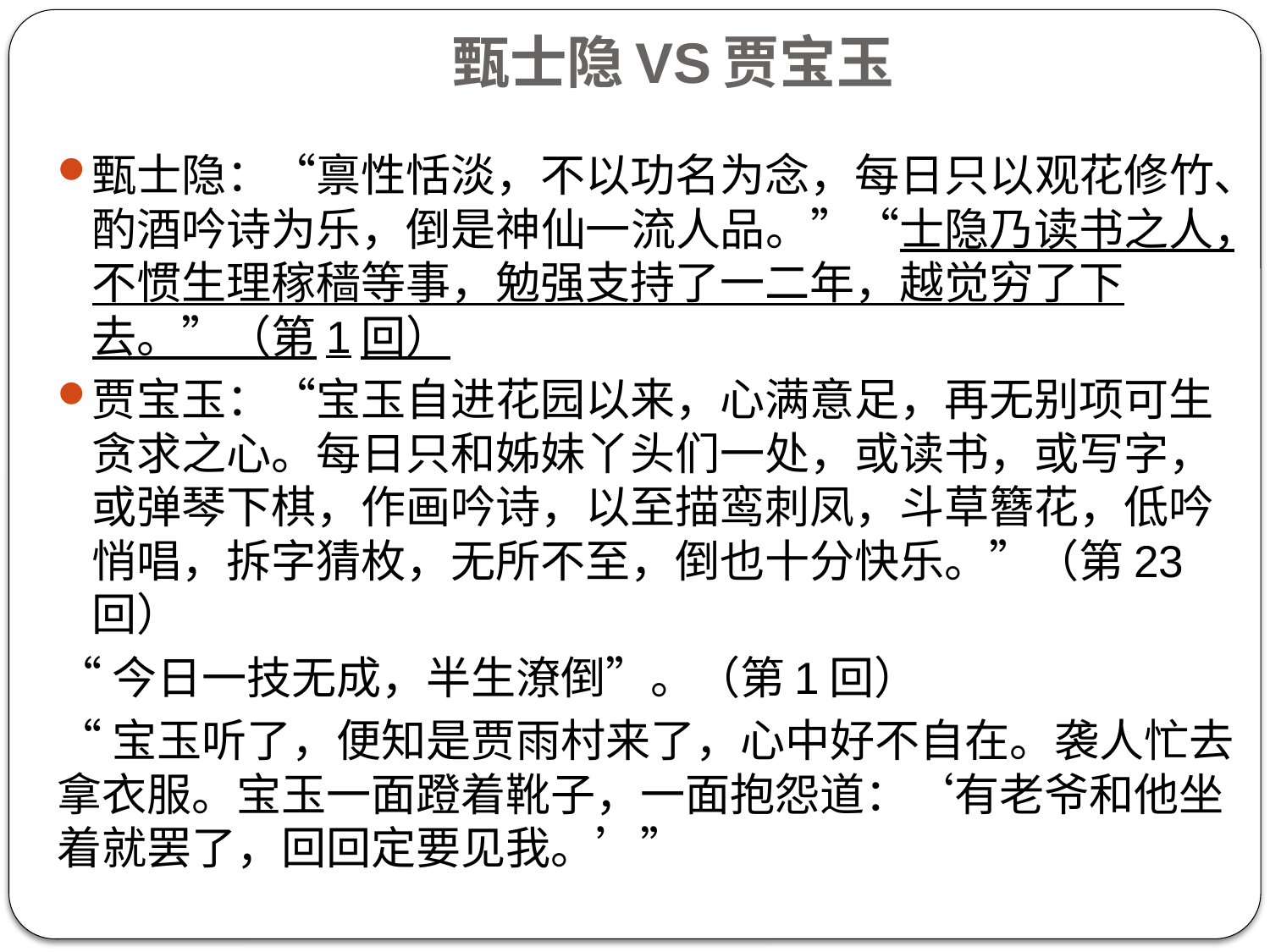

# 甄士隐VS贾宝玉
甄士隐：“禀性恬淡，不以功名为念，每日只以观花修竹、酌酒吟诗为乐，倒是神仙一流人品。”“士隐乃读书之人，不惯生理稼穑等事，勉强支持了一二年，越觉穷了下去。”（第1回）
贾宝玉：“宝玉自进花园以来，心满意足，再无别项可生贪求之心。每日只和姊妹丫头们一处，或读书，或写字，或弹琴下棋，作画吟诗，以至描鸾刺凤，斗草簪花，低吟悄唱，拆字猜枚，无所不至，倒也十分快乐。”（第23回）
“今日一技无成，半生潦倒”。（第1回）
“宝玉听了，便知是贾雨村来了，心中好不自在。袭人忙去拿衣服。宝玉一面蹬着靴子，一面抱怨道：‘有老爷和他坐着就罢了，回回定要见我。’”